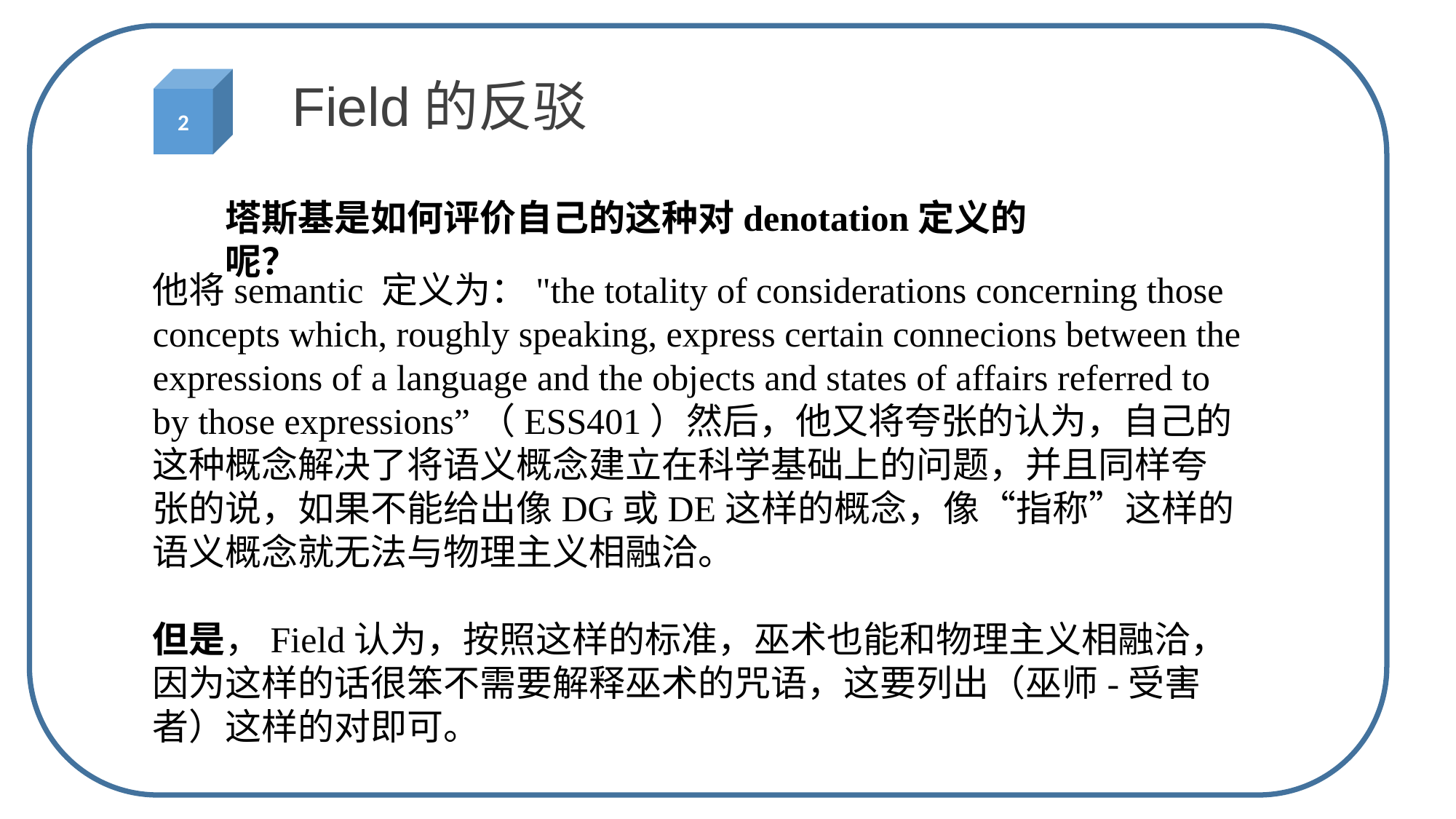

2
Field的反驳

塔斯基是如何评价自己的这种对denotation定义的呢？
他将semantic 定义为："the totality of considerations concerning those concepts which, roughly speaking, express certain connecions between the expressions of a language and the objects and states of affairs referred to by those expressions”（ESS401）然后，他又将夸张的认为，自己的这种概念解决了将语义概念建立在科学基础上的问题，并且同样夸张的说，如果不能给出像DG或DE这样的概念，像“指称”这样的语义概念就无法与物理主义相融洽。
但是，Field认为，按照这样的标准，巫术也能和物理主义相融洽，因为这样的话很笨不需要解释巫术的咒语，这要列出（巫师-受害者）这样的对即可。